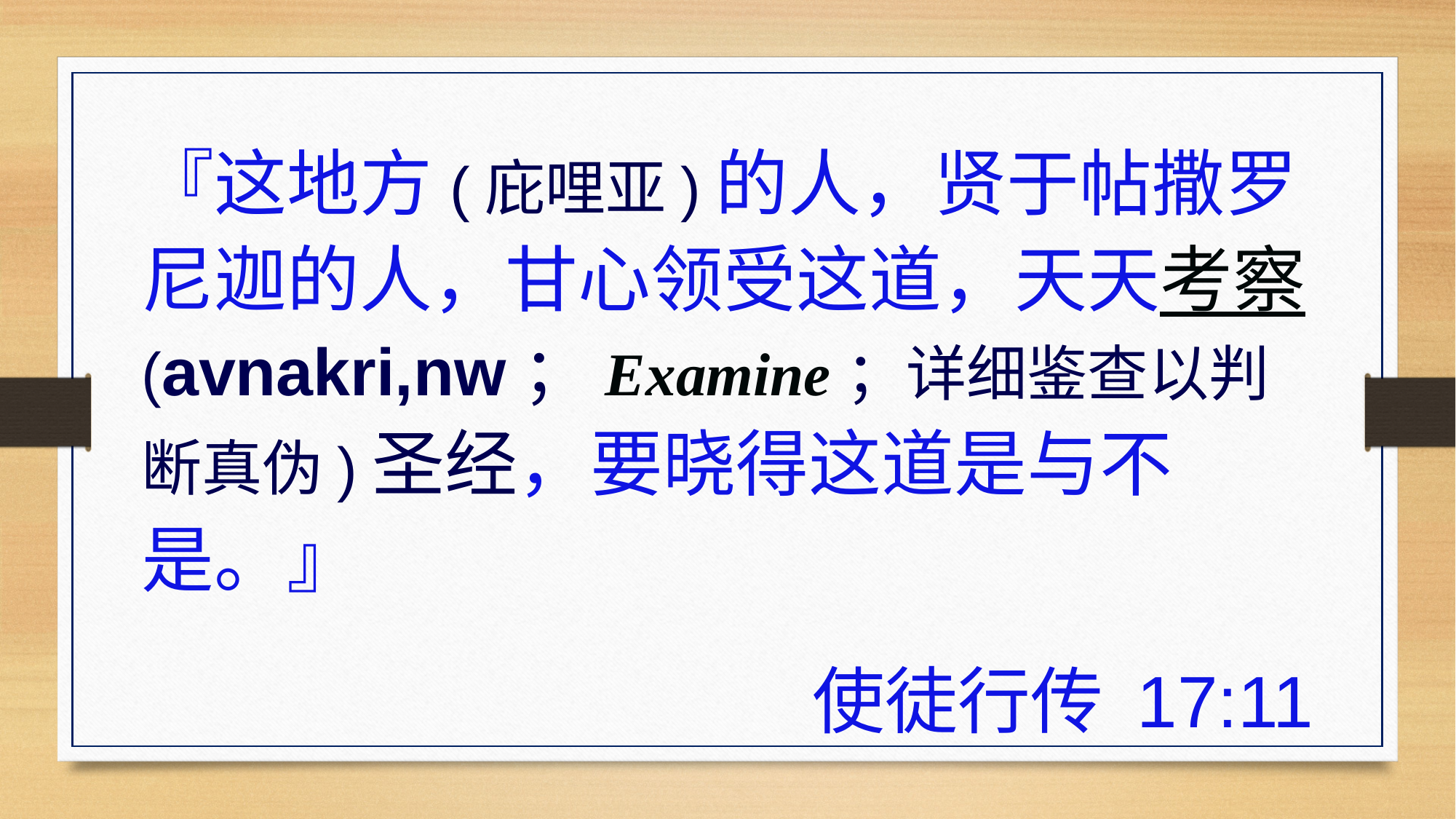

『这地方(庇哩亚)的人，贤于帖撒罗尼迦的人，甘心领受这道，天天考察(avnakri,nw；Examine；详细鉴查以判断真伪)圣经，要晓得这道是与不是。』
使徒行传 17:11